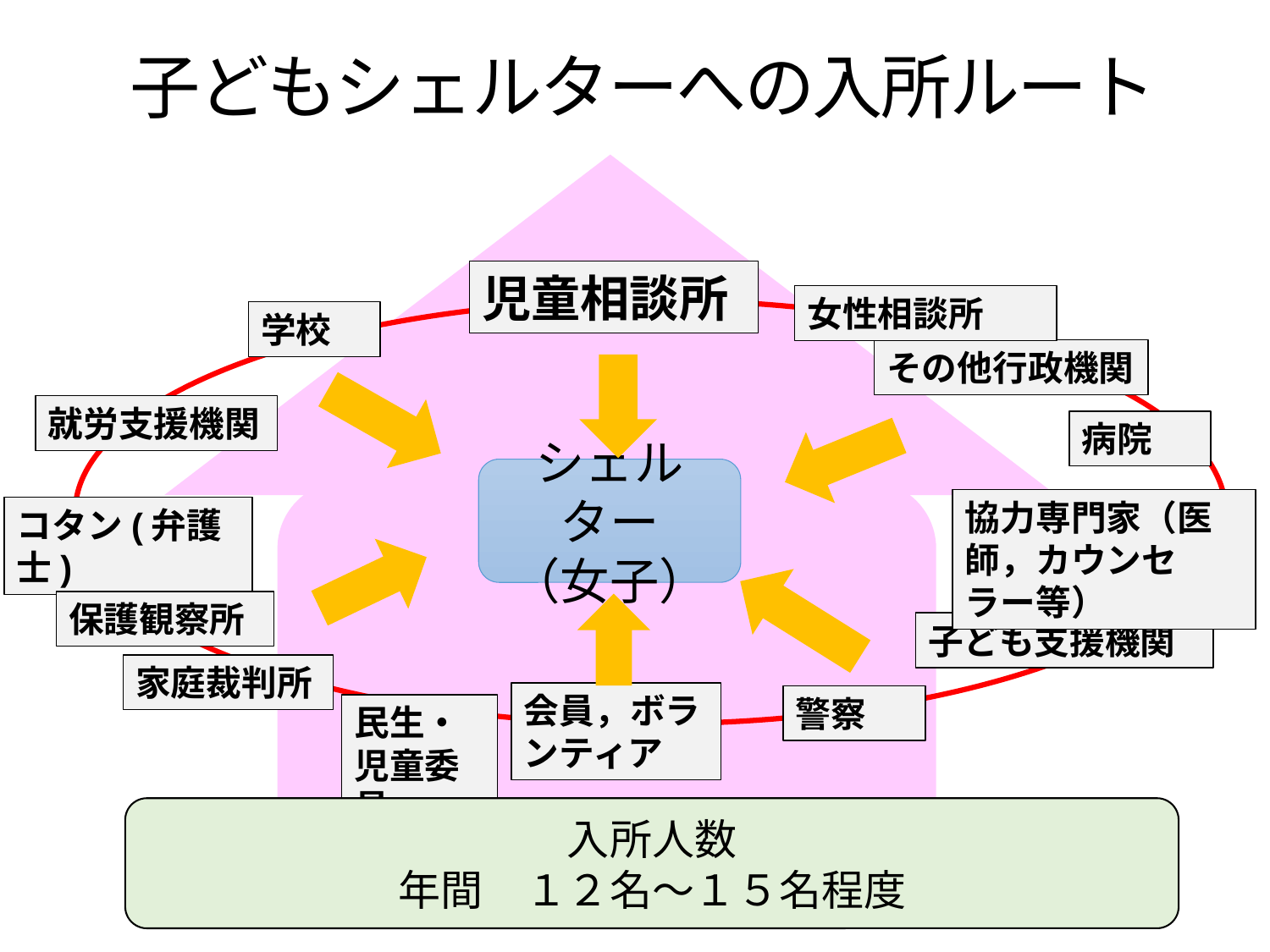

子どもシェルターへの入所ルート

児童相談所
女性相談所

学校
その他行政機関

就労支援機関

病院

シェルター
（女子）

協力専門家（医師，カウンセラー等）
コタン(弁護士)

保護観察所

子ども支援機関
家庭裁判所
会員，ボランティア
警察
民生・児童委員

入所人数
年間　１２名～１５名程度